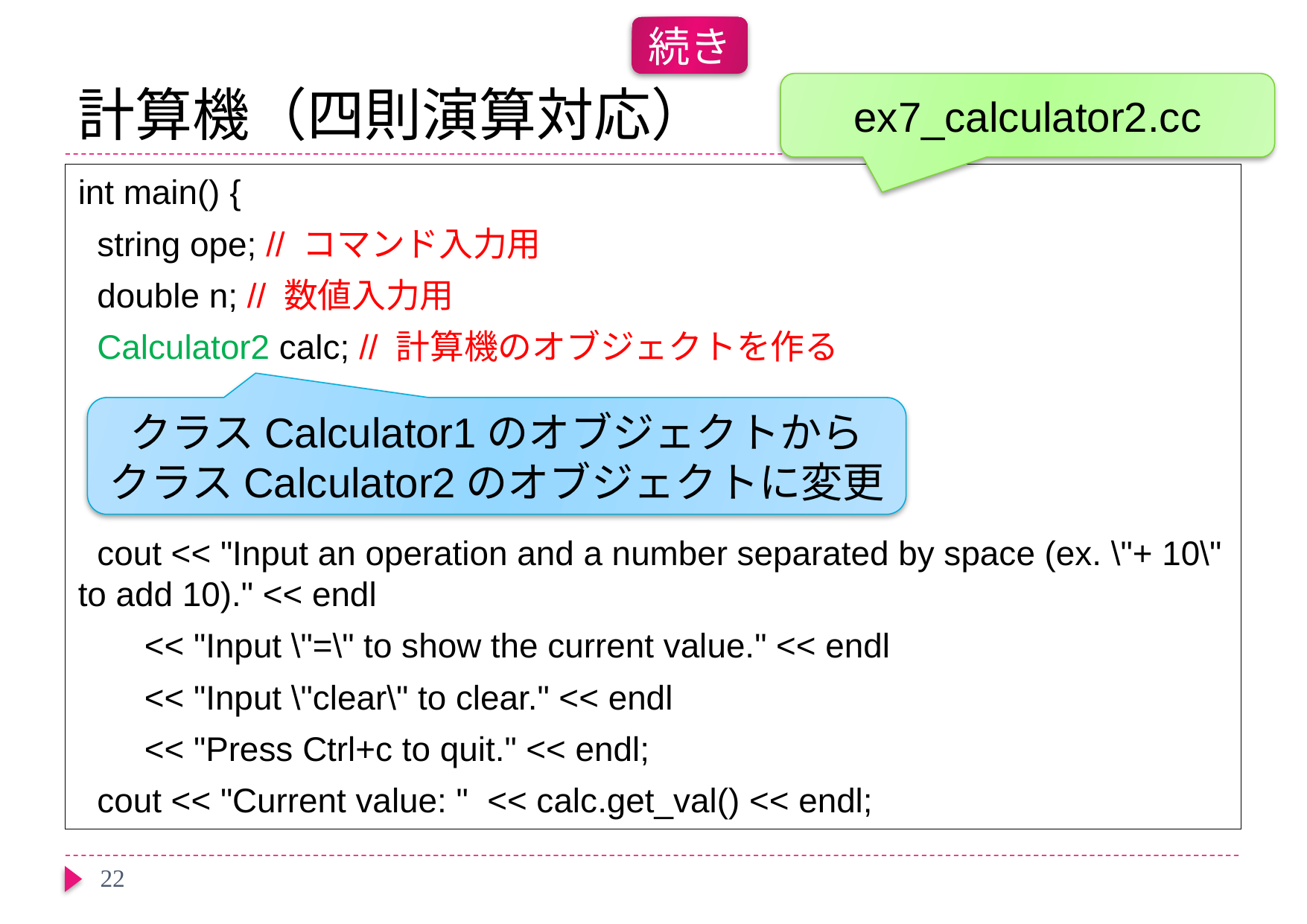

続き
# 計算機（四則演算対応）
ex7_calculator2.cc
int main() {
  string ope; // コマンド入力用
  double n; // 数値入力用
  Calculator2 calc; // 計算機のオブジェクトを作る

  cout << "Input an operation and a number separated by space (ex. \"+ 10\" to add 10)." << endl
       << "Input \"=\" to show the current value." << endl
       << "Input \"clear\" to clear." << endl
       << "Press Ctrl+c to quit." << endl;
  cout << "Current value: "  << calc.get_val() << endl;

クラスCalculator1のオブジェクトから
クラスCalculator2のオブジェクトに変更
22